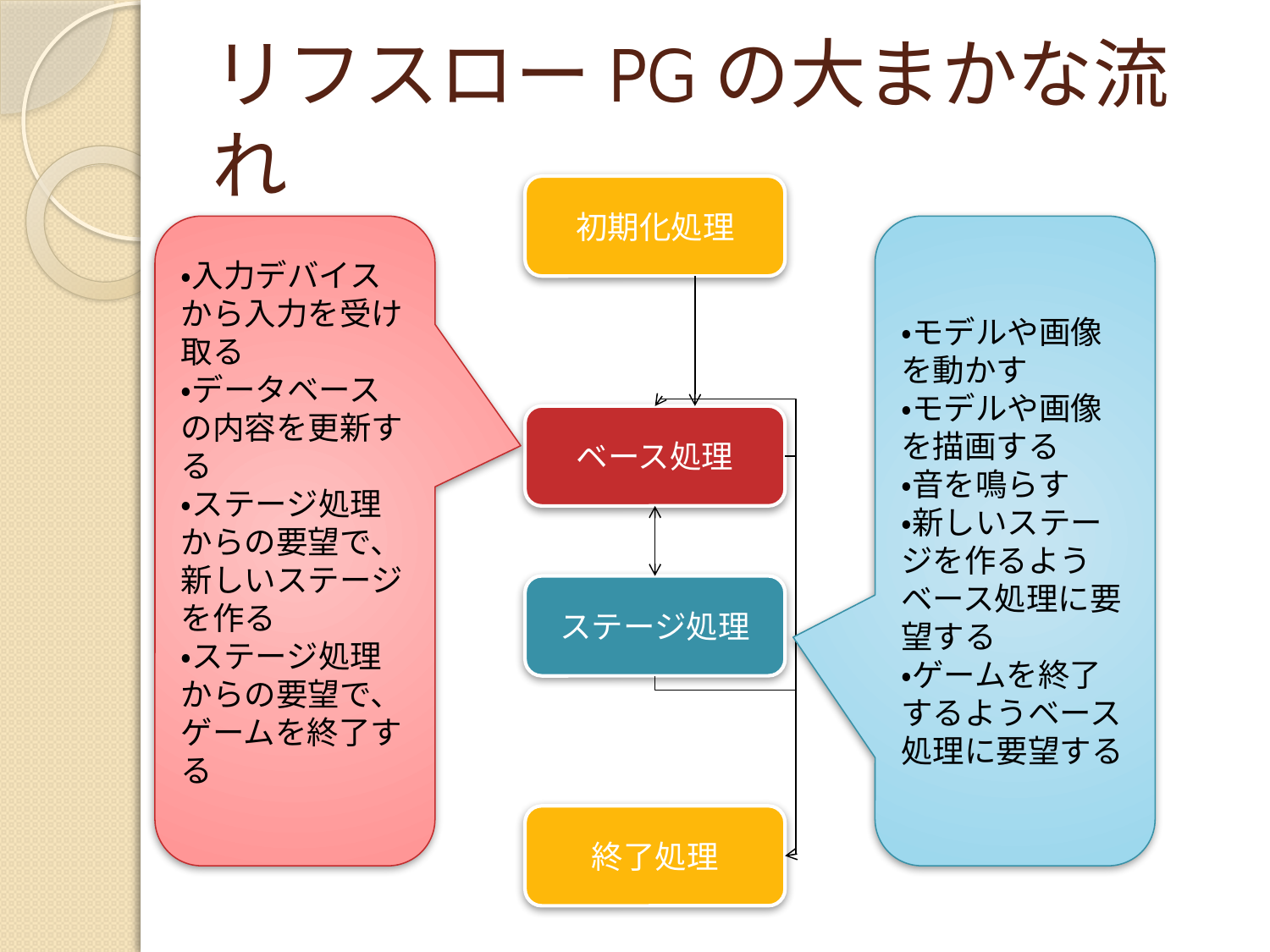

# リフスローPGの大まかな流れ
初期化処理
・入力デバイスから入力を受け取る
・データベースの内容を更新する
・ステージ処理からの要望で、新しいステージを作る
・ステージ処理からの要望で、ゲームを終了する

・モデルや画像を動かす
・モデルや画像を描画する
・音を鳴らす
・新しいステージを作るようベース処理に要望する
・ゲームを終了するようベース処理に要望する
ベース処理
ステージ処理
終了処理